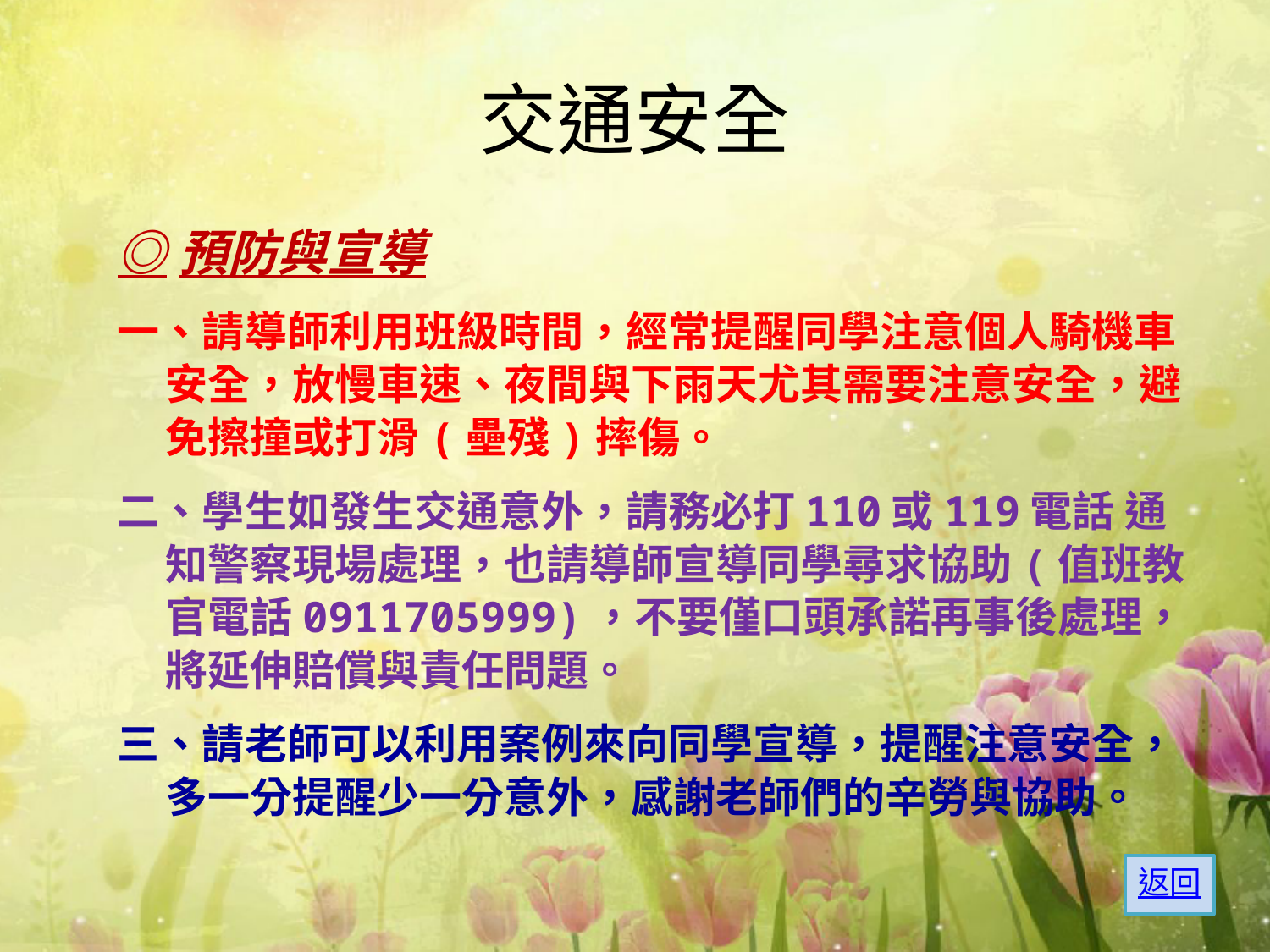

# 交通安全
◎預防與宣導
一、請導師利用班級時間，經常提醒同學注意個人騎機車安全，放慢車速、夜間與下雨天尤其需要注意安全，避免擦撞或打滑(壘殘)摔傷。
二、學生如發生交通意外，請務必打110或119電話 通知警察現場處理，也請導師宣導同學尋求協助(值班教官電話0911705999)，不要僅口頭承諾再事後處理，將延伸賠償與責任問題。
三、請老師可以利用案例來向同學宣導，提醒注意安全，多一分提醒少一分意外，感謝老師們的辛勞與協助。
返回